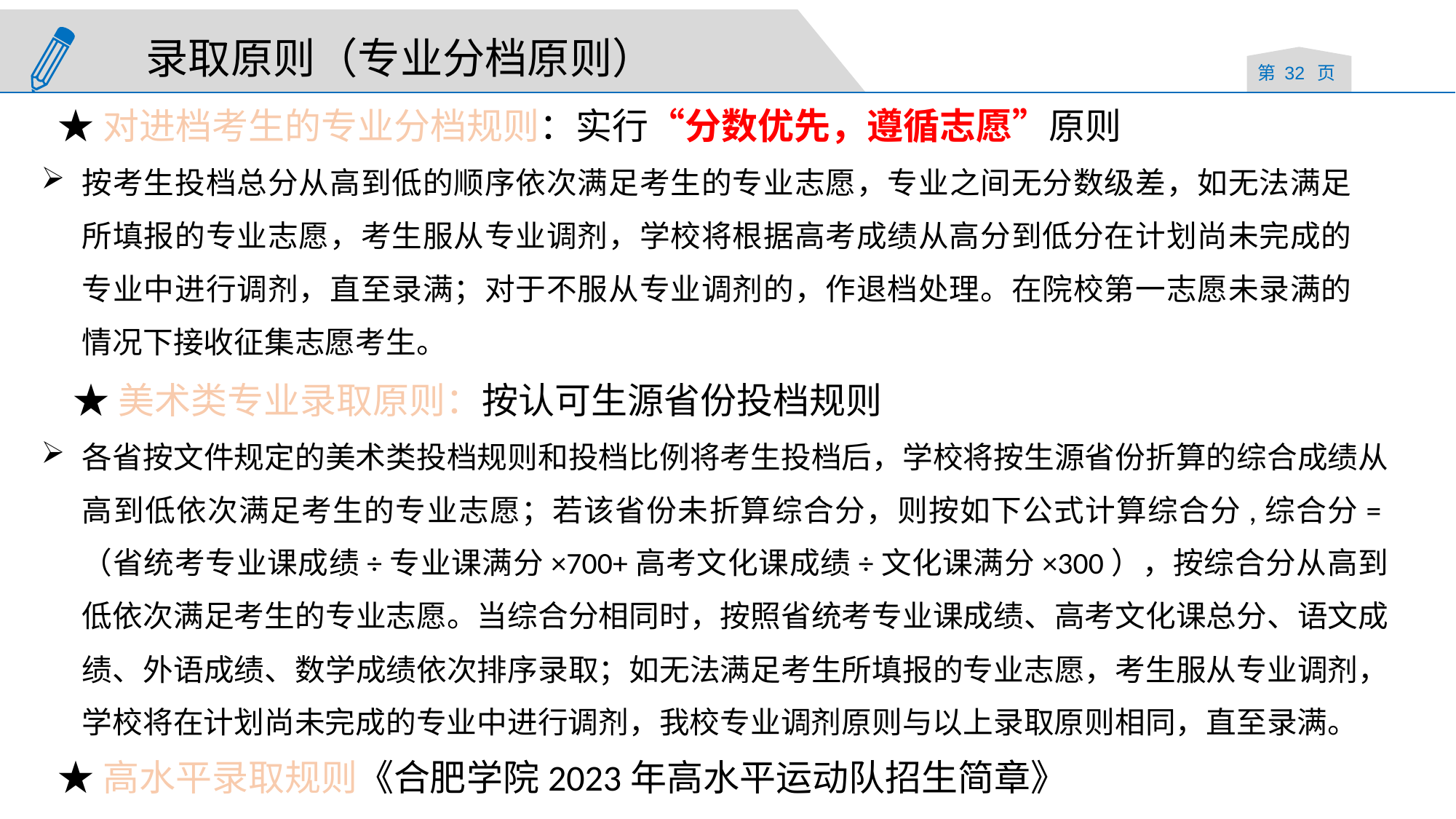

录取原则（专业分档原则）
  ★对进档考生的专业分档规则：实行“分数优先，遵循志愿”原则
按考生投档总分从高到低的顺序依次满足考生的专业志愿，专业之间无分数级差，如无法满足所填报的专业志愿，考生服从专业调剂，学校将根据高考成绩从高分到低分在计划尚未完成的专业中进行调剂，直至录满；对于不服从专业调剂的，作退档处理。在院校第一志愿未录满的情况下接收征集志愿考生。
★美术类专业录取原则：按认可生源省份投档规则
各省按文件规定的美术类投档规则和投档比例将考生投档后，学校将按生源省份折算的综合成绩从高到低依次满足考生的专业志愿；若该省份未折算综合分，则按如下公式计算综合分,综合分=（省统考专业课成绩÷专业课满分×700+高考文化课成绩÷文化课满分×300），按综合分从高到低依次满足考生的专业志愿。当综合分相同时，按照省统考专业课成绩、高考文化课总分、语文成绩、外语成绩、数学成绩依次排序录取；如无法满足考生所填报的专业志愿，考生服从专业调剂，学校将在计划尚未完成的专业中进行调剂，我校专业调剂原则与以上录取原则相同，直至录满。
  ★高水平录取规则《合肥学院2023年高水平运动队招生简章》